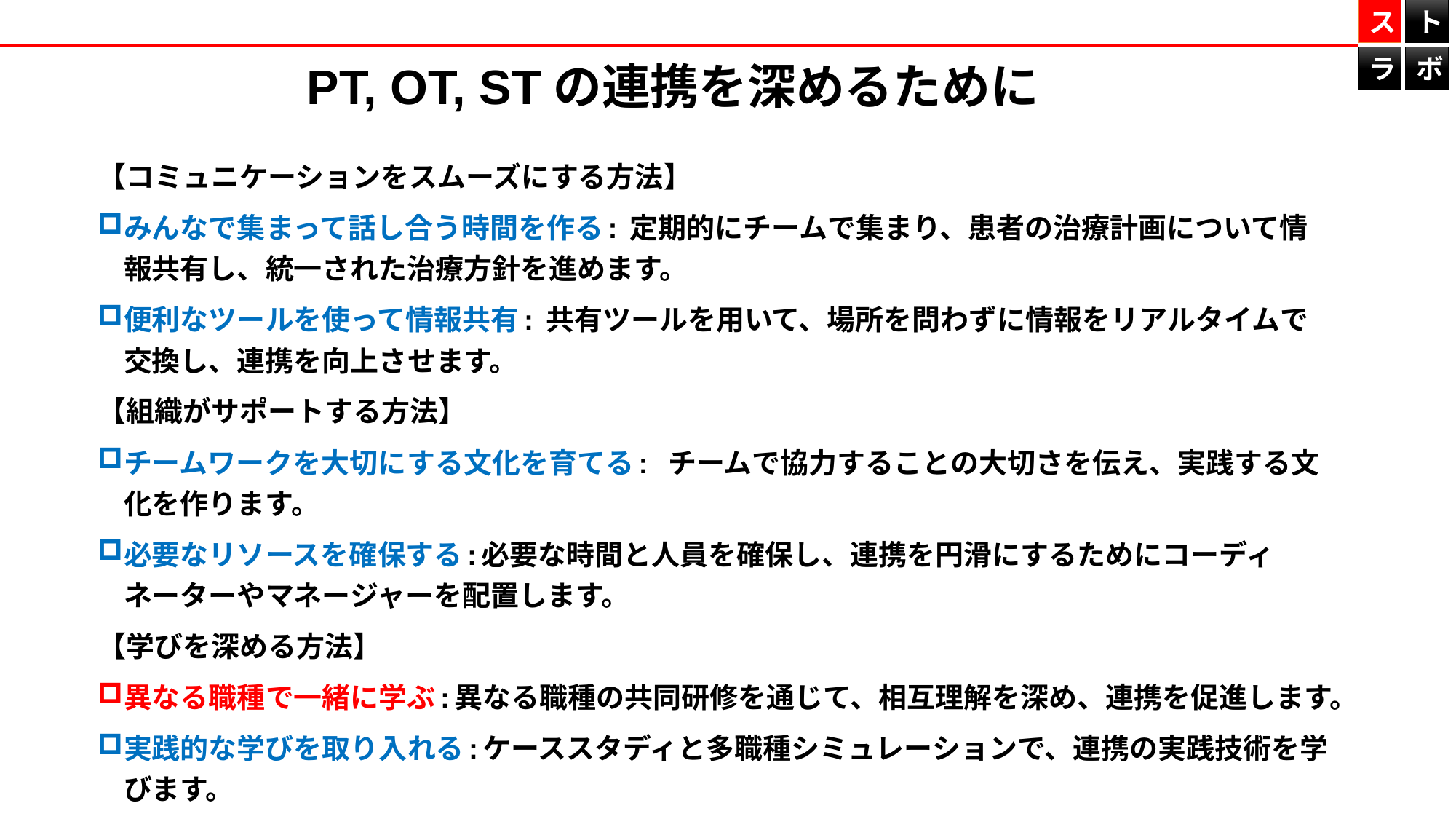

ス
ト
ラ
ボ

PT, OT, STの連携を深めるために
【コミュニケーションをスムーズにする方法】
みんなで集まって話し合う時間を作る: 定期的にチームで集まり、患者の治療計画について情報共有し、統一された治療方針を進めます。
便利なツールを使って情報共有: 共有ツールを用いて、場所を問わずに情報をリアルタイムで交換し、連携を向上させます。
【組織がサポートする方法】
チームワークを大切にする文化を育てる:  チームで協力することの大切さを伝え、実践する文化を作ります。
必要なリソースを確保する:必要な時間と人員を確保し、連携を円滑にするためにコーディネーターやマネージャーを配置します。
【学びを深める方法】
異なる職種で一緒に学ぶ:異なる職種の共同研修を通じて、相互理解を深め、連携を促進します。
実践的な学びを取り入れる:ケーススタディと多職種シミュレーションで、連携の実践技術を学びます。